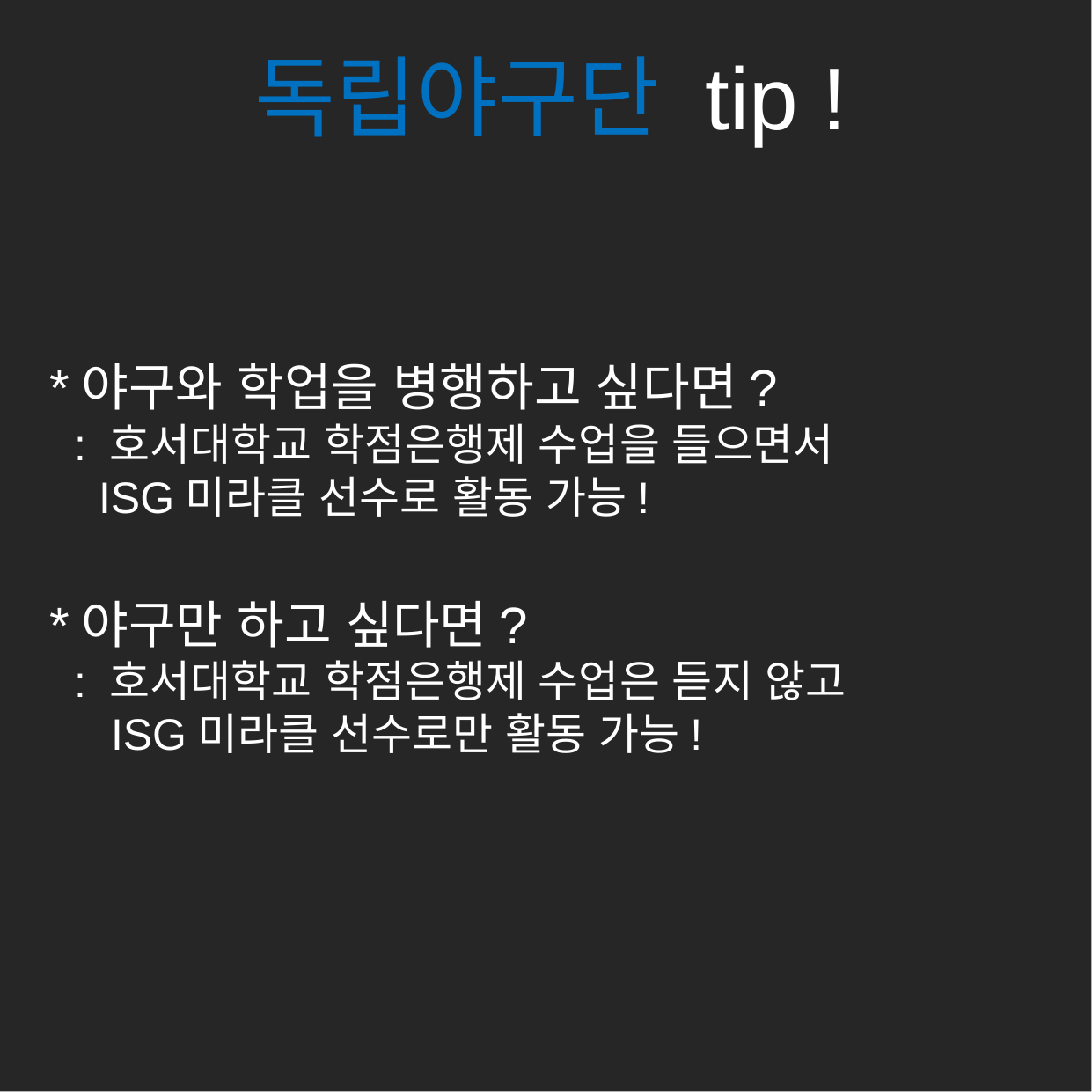

독립야구단 tip !
#

*야구와 학업을 병행하고 싶다면?
  : 호서대학교 학점은행제 수업을 들으면서
    ISG미라클 선수로 활동 가능!

*야구만 하고 싶다면?
  : 호서대학교 학점은행제 수업은 듣지 않고
     ISG미라클 선수로만 활동 가능!